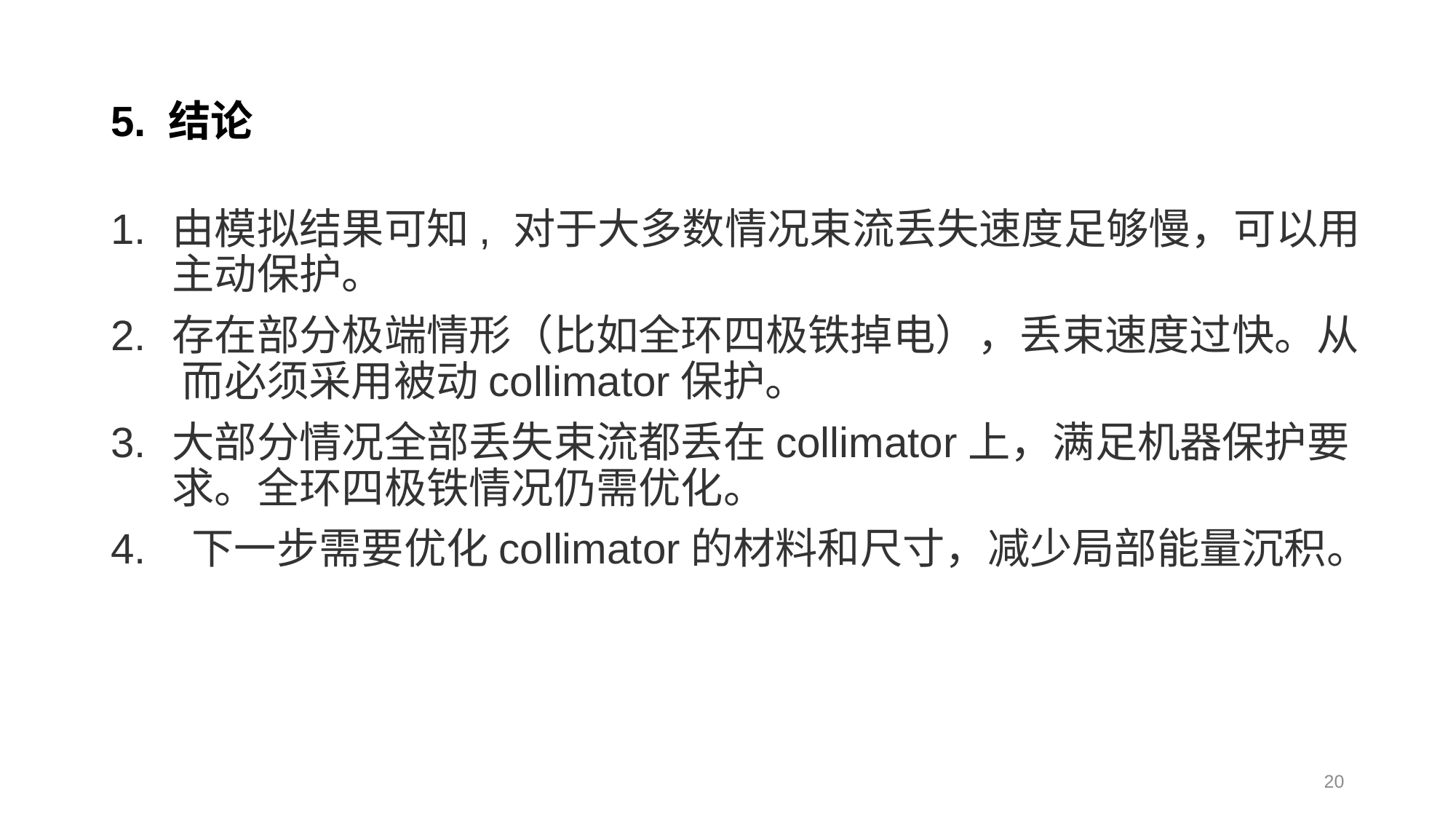

# 5. 结论
由模拟结果可知, 对于大多数情况束流丢失速度足够慢，可以用主动保护。
存在部分极端情形（比如全环四极铁掉电），丢束速度过快。从  而必须采用被动collimator保护。
大部分情况全部丢失束流都丢在collimator上，满足机器保护要求。全环四极铁情况仍需优化。
 下一步需要优化collimator的材料和尺寸，减少局部能量沉积。

20